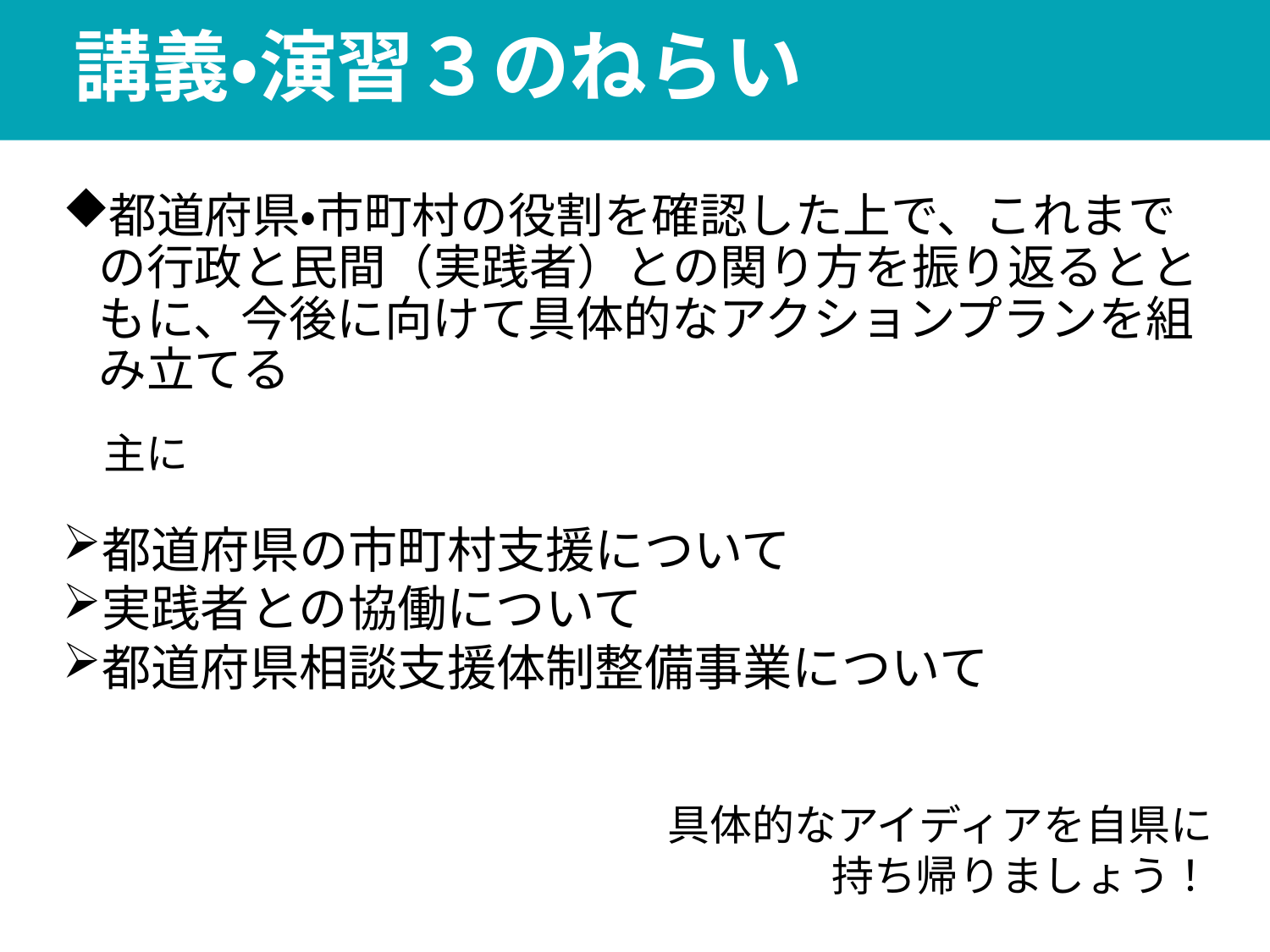

# 講義・演習３のねらい
都道府県・市町村の役割を確認した上で、これまでの行政と民間（実践者）との関り方を振り返るとともに、今後に向けて具体的なアクションプランを組み立てる
主に

都道府県の市町村支援について
実践者との協働について
都道府県相談支援体制整備事業について

具体的なアイディアを自県に
持ち帰りましょう！